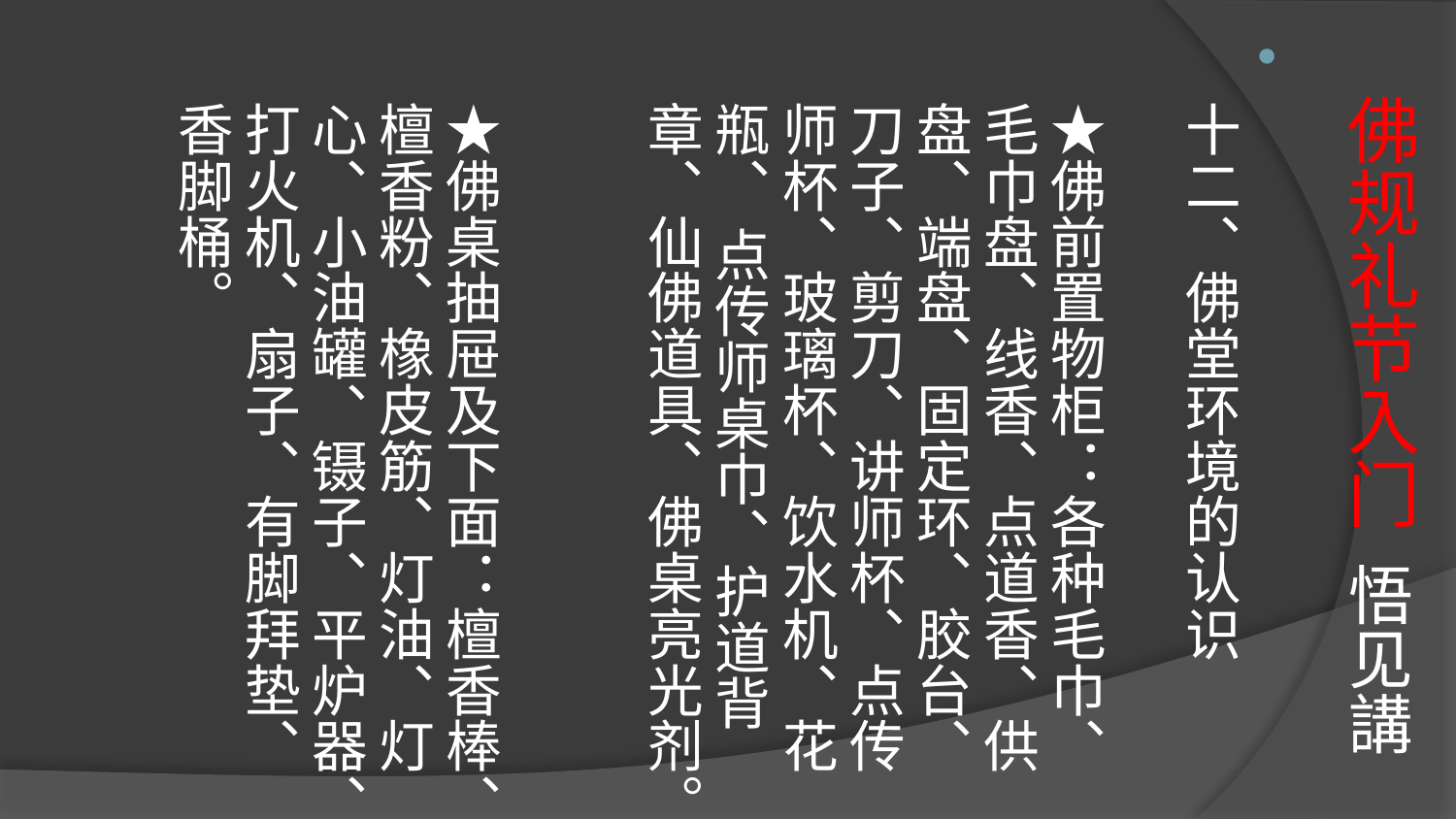

# 佛规礼节入门  悟见講
十二、佛堂环境的认识
★佛前置物柜：各种毛巾、毛巾盘、线香、点道香、供盘、端盘、固定环、胶台、刀子、剪刀、讲师杯、点传师杯、玻璃杯、饮水机、花瓶、 点传师桌巾、护道背章、仙佛道具、佛桌亮光剂。
★佛桌抽屉及下面：檀香棒、檀香粉、橡皮筋、灯油、灯心、小油罐、镊子、平炉器、打火机、扇子、有脚拜垫、香脚桶。